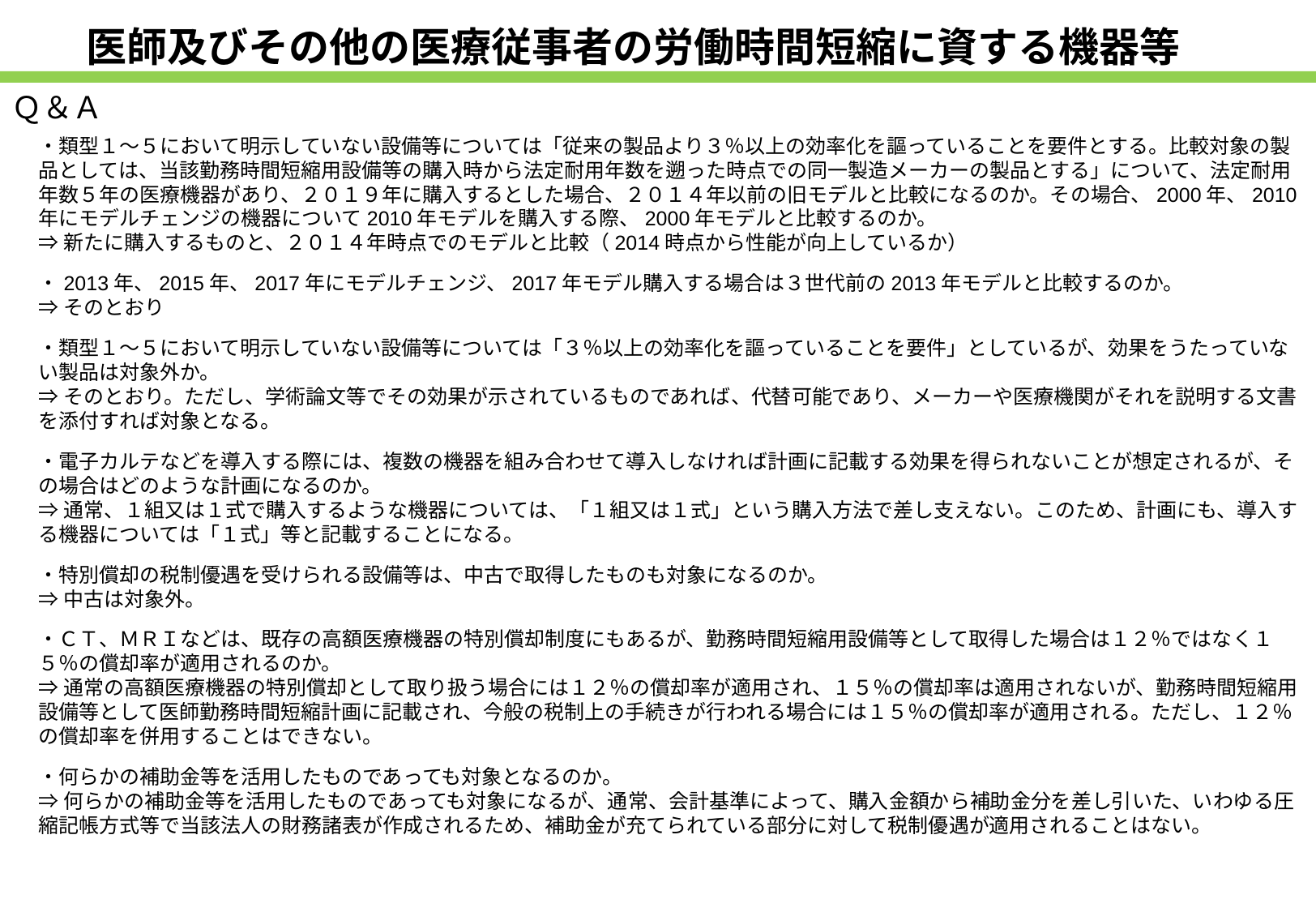

医師及びその他の医療従事者の労働時間短縮に資する機器等

Ｑ＆Ａ
・類型１～５において明示していない設備等については「従来の製品より３％以上の効率化を謳っていることを要件とする。比較対象の製品としては、当該勤務時間短縮用設備等の購入時から法定耐用年数を遡った時点での同一製造メーカーの製品とする」について、法定耐用年数５年の医療機器があり、２０１９年に購入するとした場合、２０１４年以前の旧モデルと比較になるのか。その場合、2000年、2010年にモデルチェンジの機器について2010年モデルを購入する際、2000年モデルと比較するのか。
⇒新たに購入するものと、２０１４年時点でのモデルと比較（2014時点から性能が向上しているか）

・2013年、2015年、2017年にモデルチェンジ、2017年モデル購入する場合は３世代前の2013年モデルと比較するのか。
⇒そのとおり

・類型１～５において明示していない設備等については「３％以上の効率化を謳っていることを要件」としているが、効果をうたっていない製品は対象外か。
⇒そのとおり。ただし、学術論文等でその効果が示されているものであれば、代替可能であり、メーカーや医療機関がそれを説明する文書を添付すれば対象となる。

・電子カルテなどを導入する際には、複数の機器を組み合わせて導入しなければ計画に記載する効果を得られないことが想定されるが、その場合はどのような計画になるのか。
⇒通常、１組又は１式で購入するような機器については、「１組又は１式」という購入方法で差し支えない。このため、計画にも、導入する機器については「１式」等と記載することになる。

・特別償却の税制優遇を受けられる設備等は、中古で取得したものも対象になるのか。
⇒中古は対象外。

・ＣＴ、ＭＲＩなどは、既存の高額医療機器の特別償却制度にもあるが、勤務時間短縮用設備等として取得した場合は１２％ではなく１５％の償却率が適用されるのか。
⇒通常の高額医療機器の特別償却として取り扱う場合には１２％の償却率が適用され、１５％の償却率は適用されないが、勤務時間短縮用設備等として医師勤務時間短縮計画に記載され、今般の税制上の手続きが行われる場合には１５％の償却率が適用される。ただし、１２％の償却率を併用することはできない。

・何らかの補助金等を活用したものであっても対象となるのか。
⇒何らかの補助金等を活用したものであっても対象になるが、通常、会計基準によって、購入金額から補助金分を差し引いた、いわゆる圧縮記帳方式等で当該法人の財務諸表が作成されるため、補助金が充てられている部分に対して税制優遇が適用されることはない。